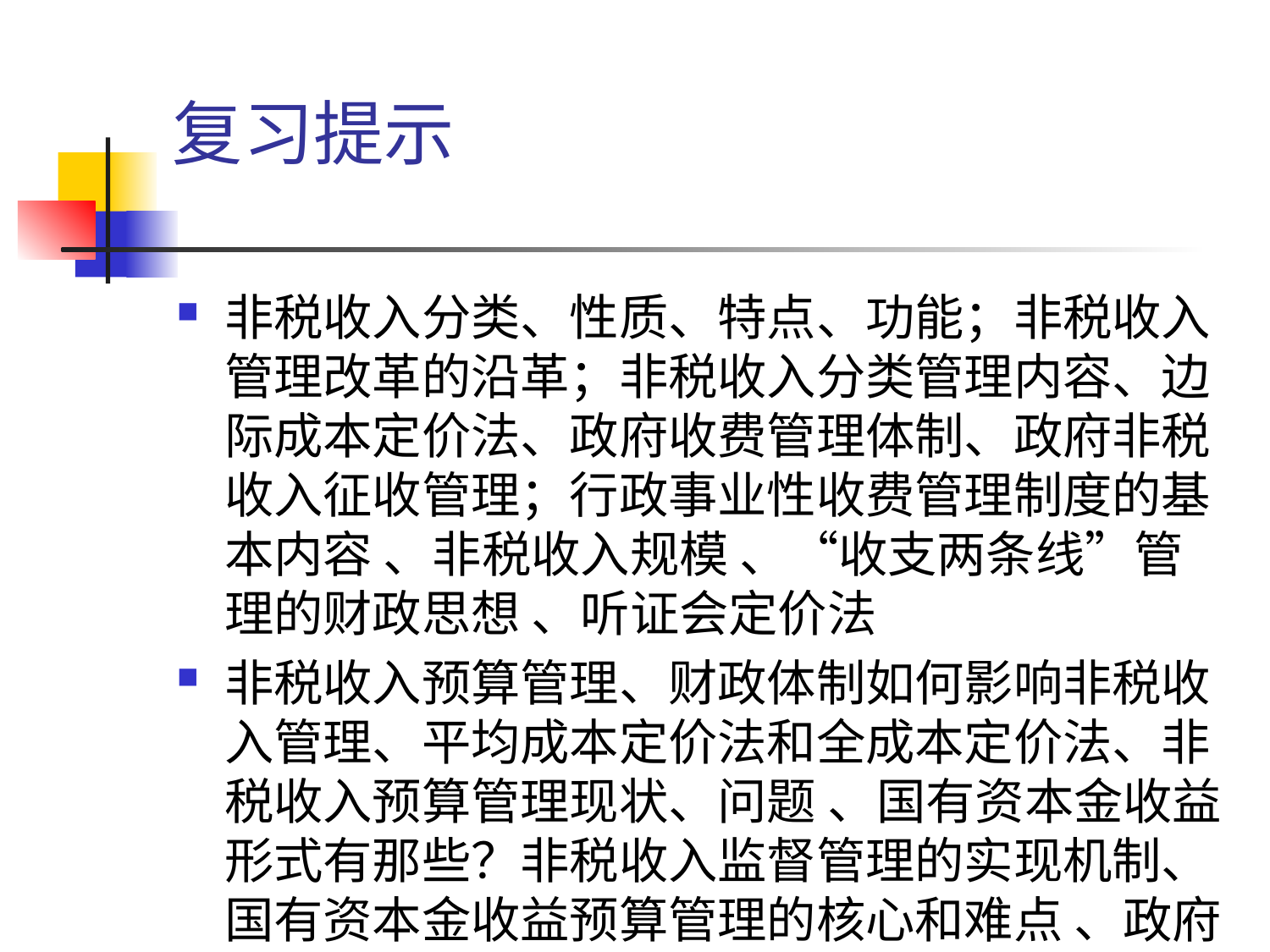

复习提示
非税收入分类、性质、特点、功能；非税收入管理改革的沿革；非税收入分类管理内容、边际成本定价法、政府收费管理体制、政府非税收入征收管理；行政事业性收费管理制度的基本内容 、非税收入规模 、“收支两条线”管理的财政思想 、听证会定价法
非税收入预算管理、财政体制如何影响非税收入管理、平均成本定价法和全成本定价法、非税收入预算管理现状、问题 、国有资本金收益形式有那些？非税收入监督管理的实现机制、国有资本金收益预算管理的核心和难点 、政府性基金预算管理体制、建立政府非税收入管理的约束和激励机制 、行政事业性收费管理改革

 材料分析：2次讨论课